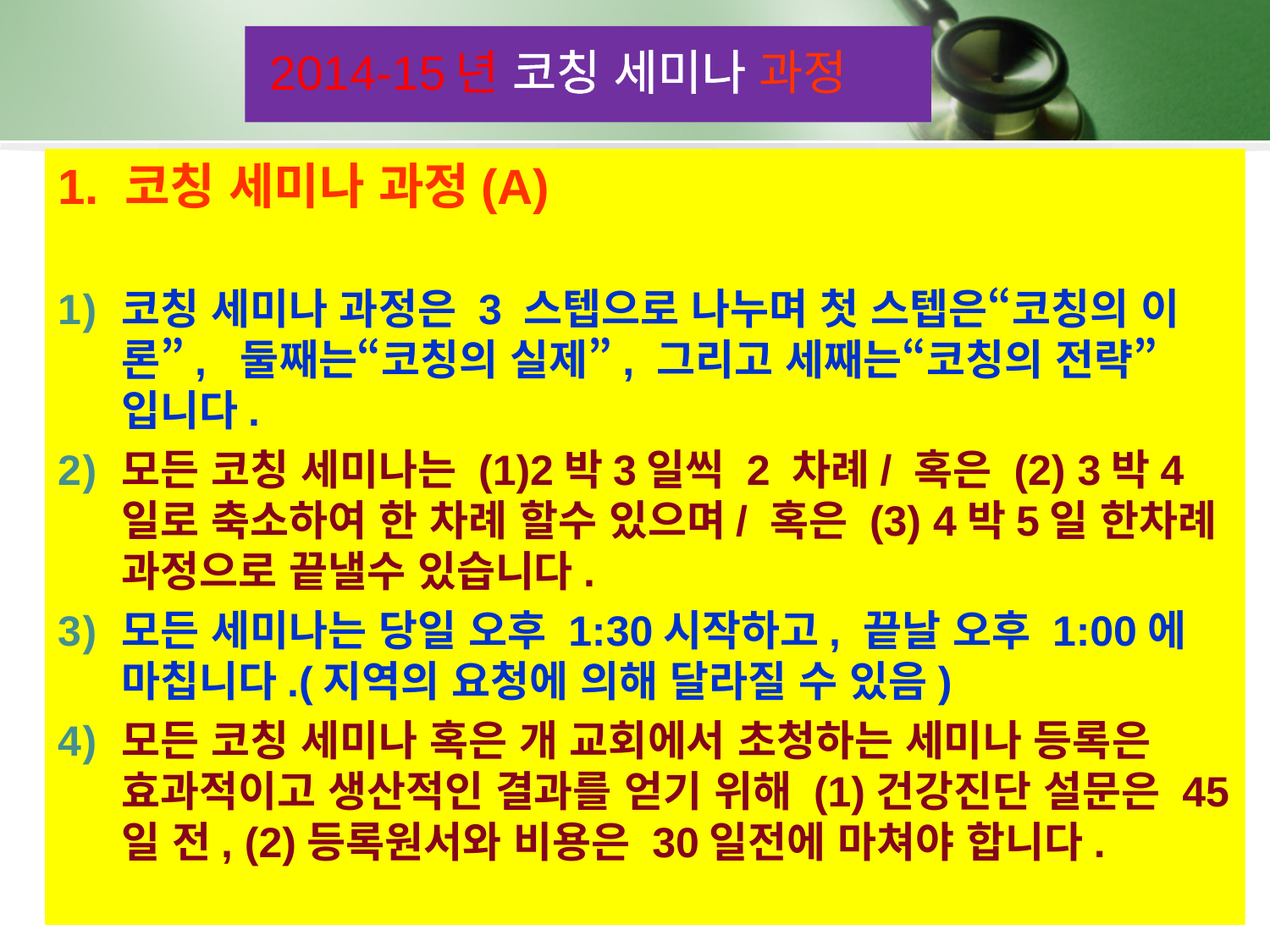

2014-15년 코칭 세미나 과정
1. 코칭 세미나 과정(A)

코칭 세미나 과정은 3 스텝으로 나누며 첫 스텝은“코칭의 이론”,  둘째는“코칭의 실제”, 그리고 세째는“코칭의 전략”입니다.
모든 코칭 세미나는 (1)2박3일씩 2 차례/ 혹은 (2) 3박4일로 축소하여 한 차례 할수 있으며/ 혹은 (3) 4박5일 한차례 과정으로 끝낼수 있습니다.
모든 세미나는 당일 오후 1:30시작하고, 끝날 오후 1:00에 마칩니다.(지역의 요청에 의해 달라질 수 있음)
모든 코칭 세미나 혹은 개 교회에서 초청하는 세미나 등록은 효과적이고 생산적인 결과를 얻기 위해 (1)건강진단 설문은 45일 전, (2)등록원서와 비용은 30일전에 마쳐야 합니다.